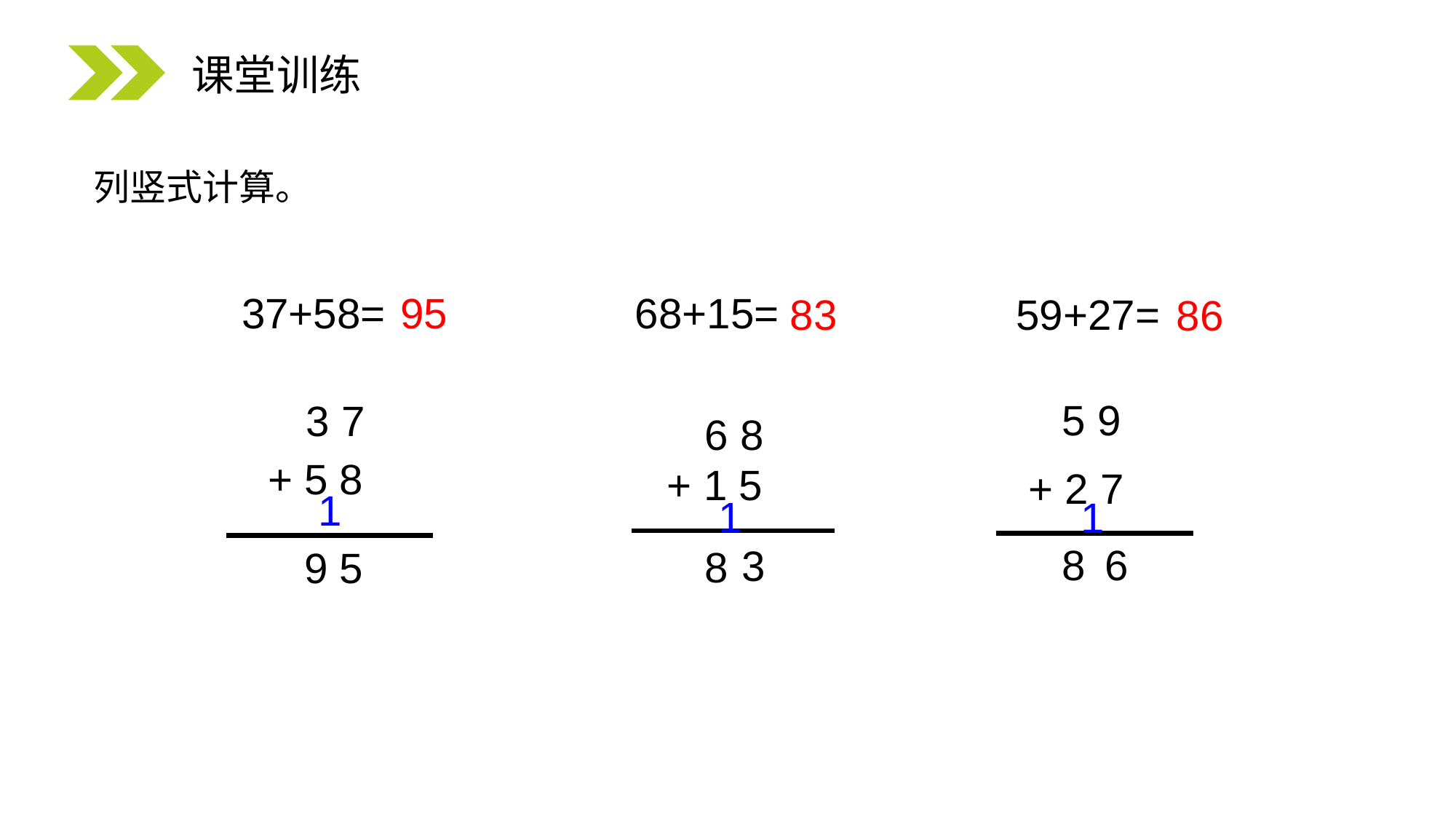

课堂训练
列竖式计算。
37+58=
95
68+15=
83
59+27=
86
5 9
+ 2 7
3 7
+ 5 8
6 8
+ 1 5
1
1
1
8
6
3
8
9
5